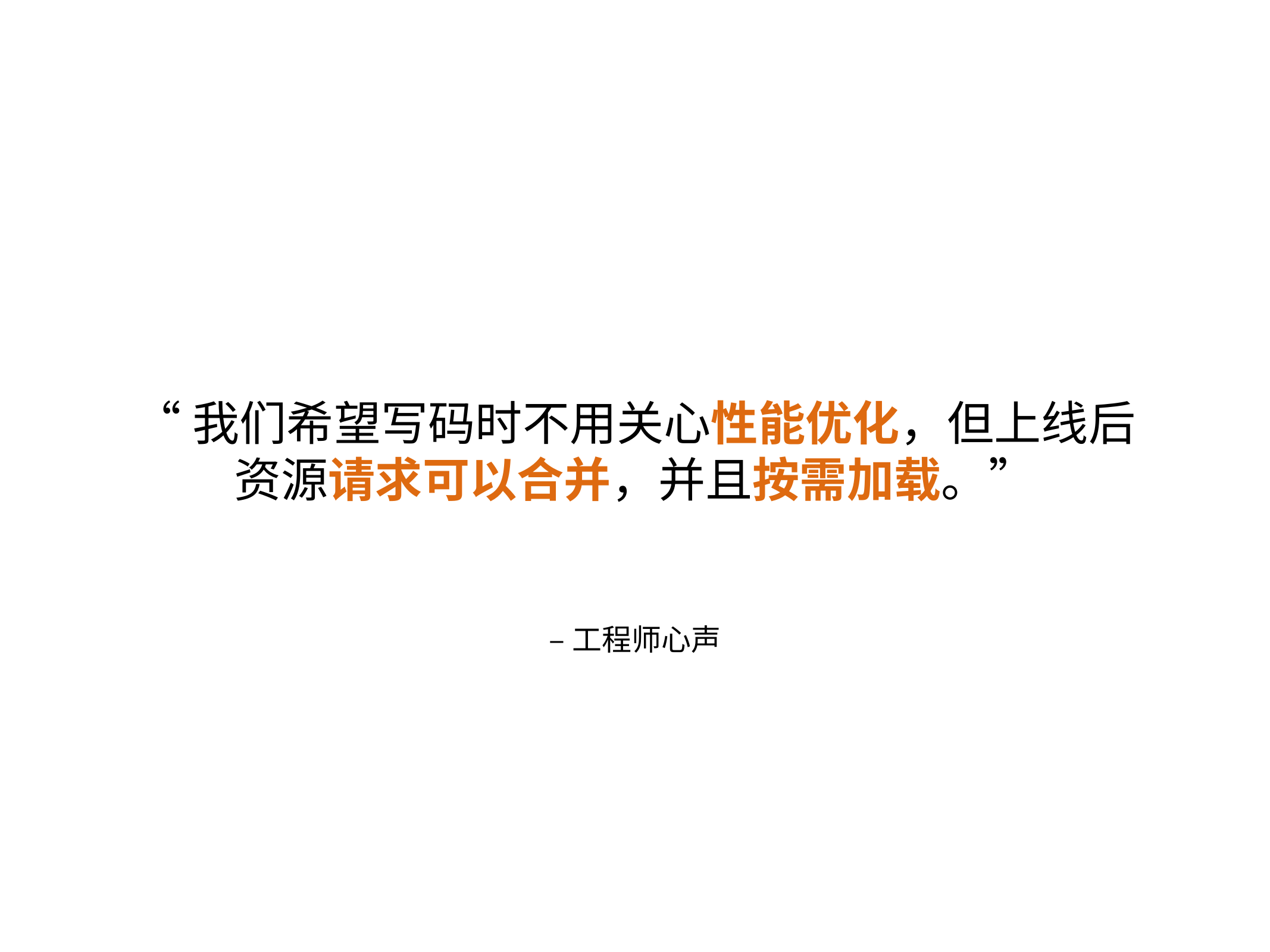

“我们希望写码时不用关心性能优化，但上线后资源请求可以合并，并且按需加载。”
–工程师心声